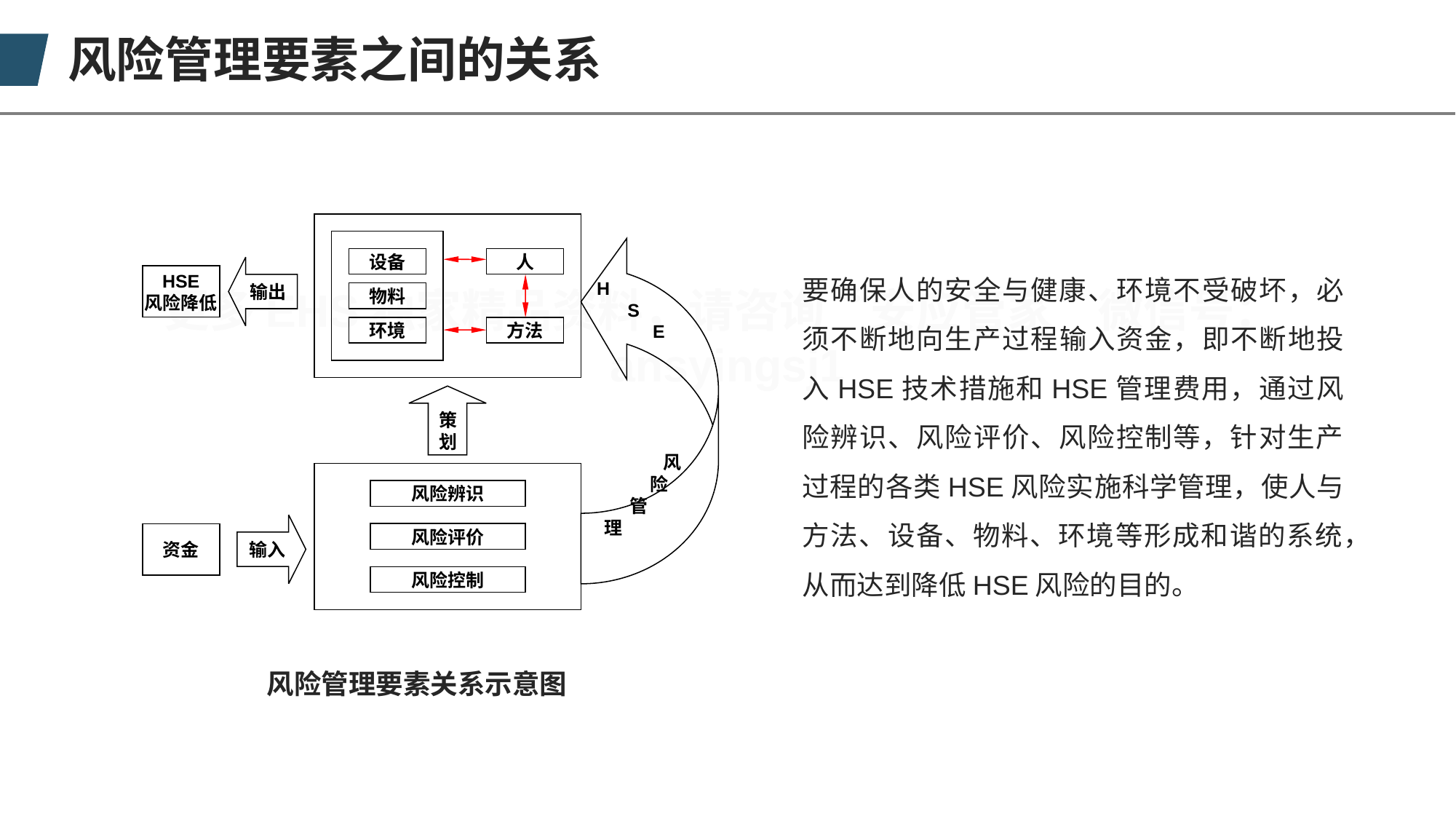

风险管理要素之间的关系

设备
人

物料
环境
方法

要确保人的安全与健康、环境不受破坏，必须不断地向生产过程输入资金，即不断地投入HSE技术措施和HSE管理费用，通过风险辨识、风险评价、风险控制等，针对生产过程的各类HSE风险实施科学管理，使人与方法、设备、物料、环境等形成和谐的系统，从而达到降低HSE风险的目的。
输出
HSE
风险降低
 H
       S
            E

                风
             险
        管
  理

策划

风险辨识
风险评价
风险控制
输入
资金
风险管理要素关系示意图